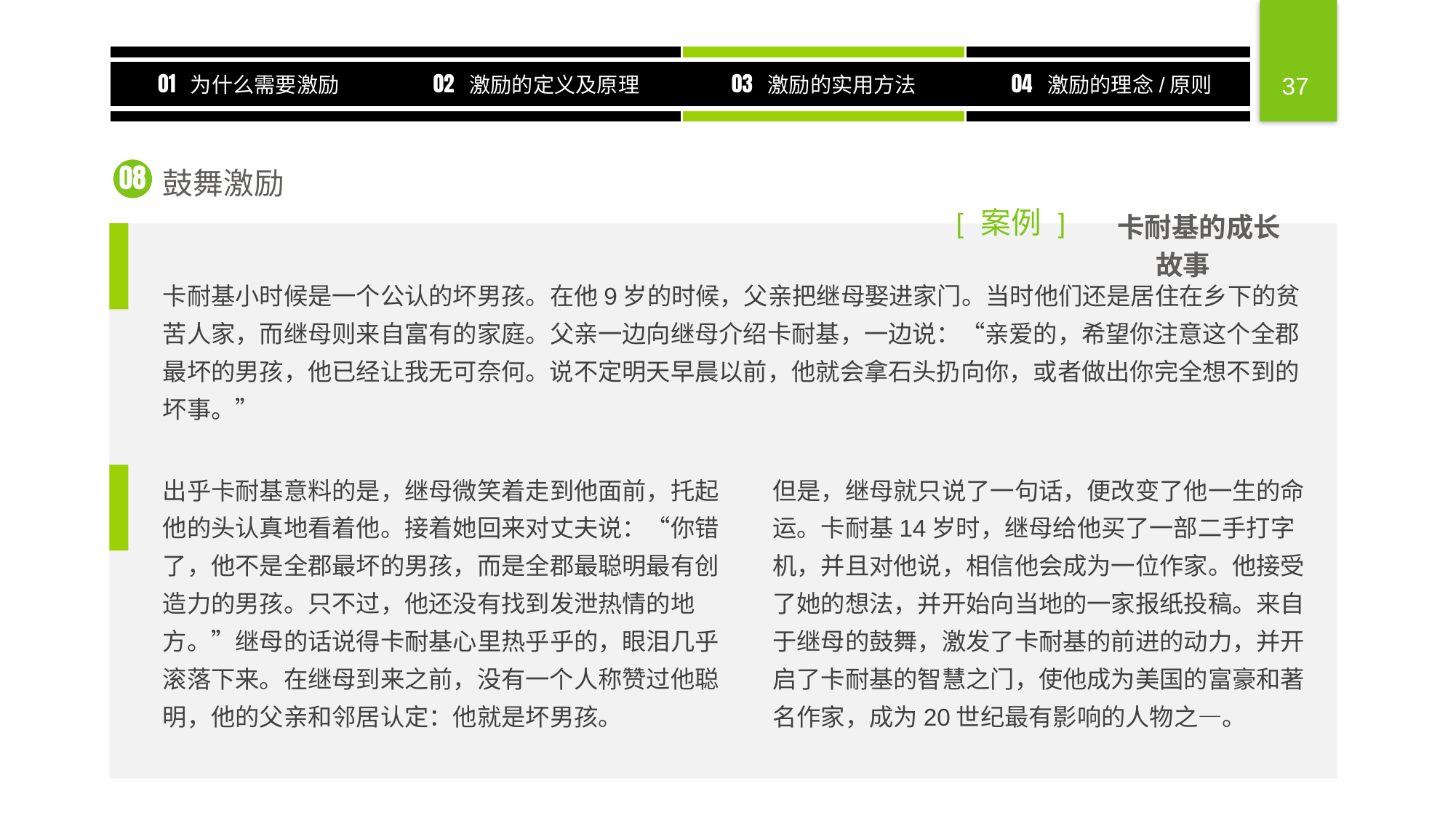

鼓舞激励
08

案例
[
]
卡耐基的成长故事

卡耐基小时候是一个公认的坏男孩。在他9岁的时候，父亲把继母娶进家门。当时他们还是居住在乡下的贫苦人家，而继母则来自富有的家庭。父亲一边向继母介绍卡耐基，一边说：“亲爱的，希望你注意这个全郡最坏的男孩，他已经让我无可奈何。说不定明天早晨以前，他就会拿石头扔向你，或者做出你完全想不到的坏事。”
出乎卡耐基意料的是，继母微笑着走到他面前，托起他的头认真地看着他。接着她回来对丈夫说：“你错了，他不是全郡最坏的男孩，而是全郡最聪明最有创造力的男孩。只不过，他还没有找到发泄热情的地方。”继母的话说得卡耐基心里热乎乎的，眼泪几乎滚落下来。在继母到来之前，没有一个人称赞过他聪明，他的父亲和邻居认定：他就是坏男孩。
但是，继母就只说了一句话，便改变了他一生的命运。卡耐基14岁时，继母给他买了一部二手打字机，并且对他说，相信他会成为一位作家。他接受了她的想法，并开始向当地的一家报纸投稿。来自于继母的鼓舞，激发了卡耐基的前进的动力，并开启了卡耐基的智慧之门，使他成为美国的富豪和著名作家，成为20世纪最有影响的人物之—。